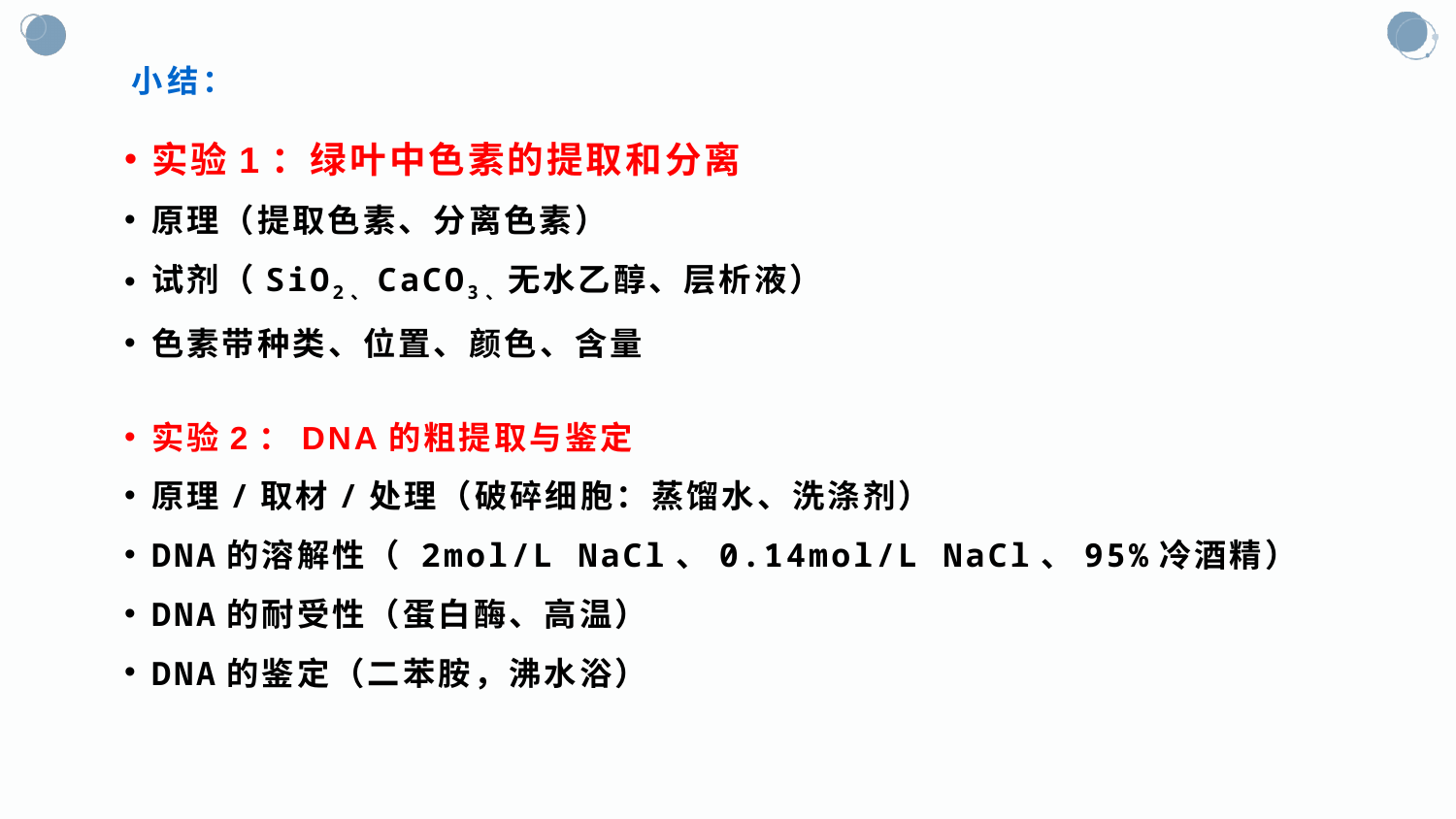

# 小结：
实验1：绿叶中色素的提取和分离
原理（提取色素、分离色素）
试剂（SiO2、CaCO3、无水乙醇、层析液）
色素带种类、位置、颜色、含量

实验2：DNA的粗提取与鉴定
原理/取材/处理（破碎细胞：蒸馏水、洗涤剂）
DNA的溶解性（ 2mol/L NaCl、0.14mol/L NaCl、95%冷酒精）
DNA的耐受性（蛋白酶、高温）
DNA的鉴定（二苯胺，沸水浴）